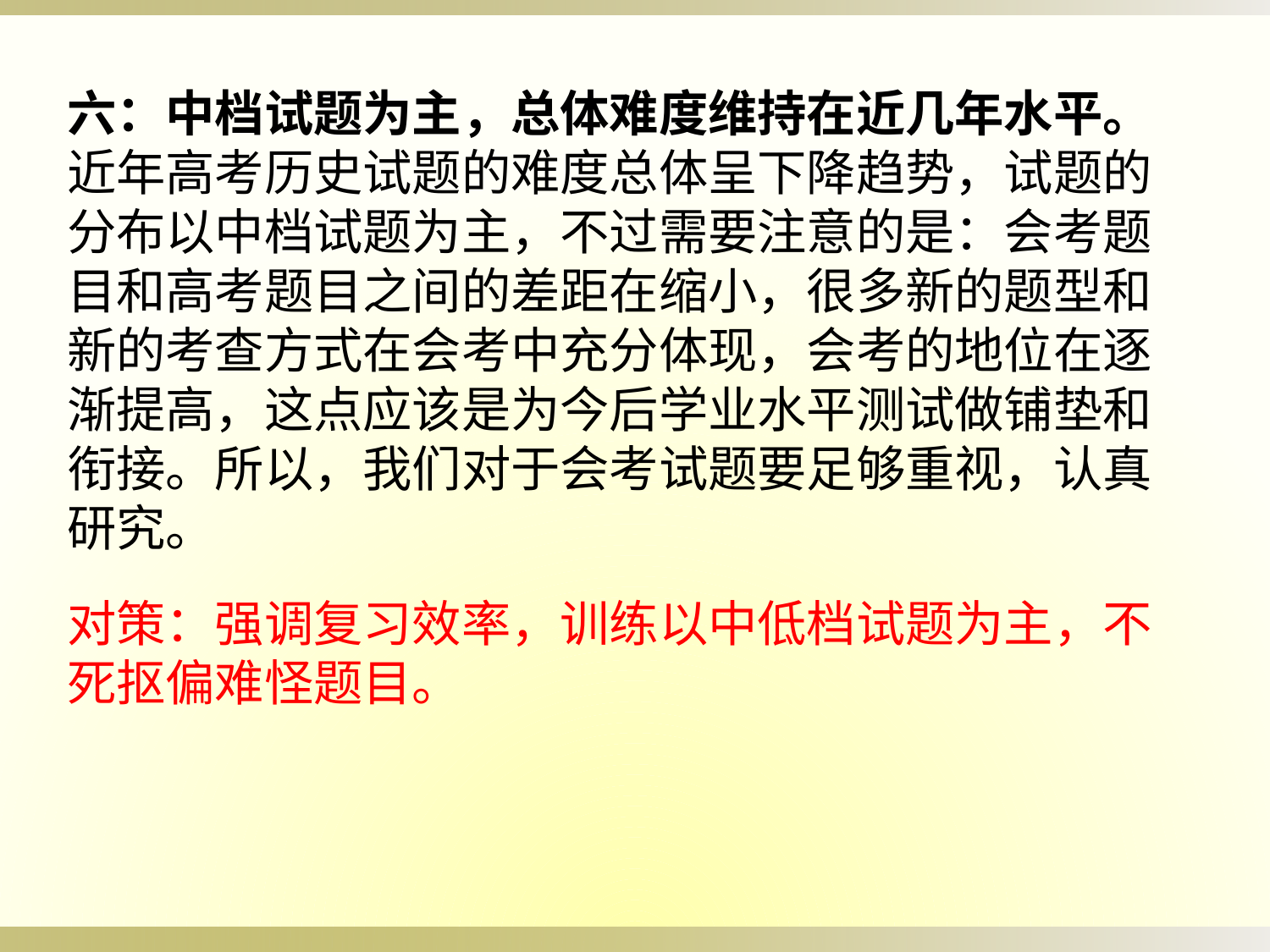

六：中档试题为主，总体难度维持在近几年水平。
近年高考历史试题的难度总体呈下降趋势，试题的分布以中档试题为主，不过需要注意的是：会考题目和高考题目之间的差距在缩小，很多新的题型和新的考查方式在会考中充分体现，会考的地位在逐渐提高，这点应该是为今后学业水平测试做铺垫和衔接。所以，我们对于会考试题要足够重视，认真研究。
对策：强调复习效率，训练以中低档试题为主，不死抠偏难怪题目。